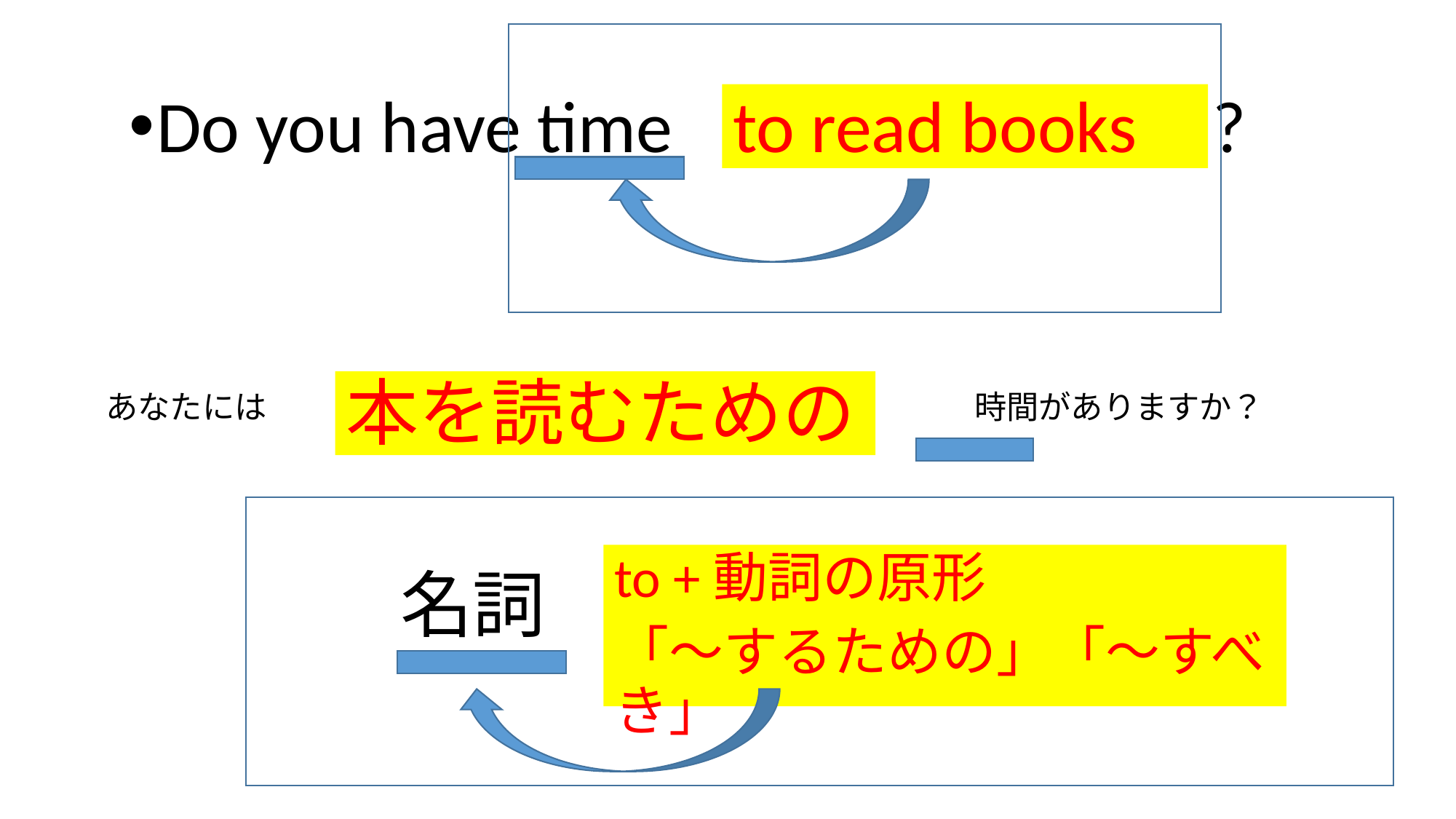

Do you have time                                 ?
to read books

本を読むための
あなたには　　　　　　　　　　　　　　　　　　　　　　時間がありますか？

to +動詞の原形
「～するための」「～すべき」
名詞